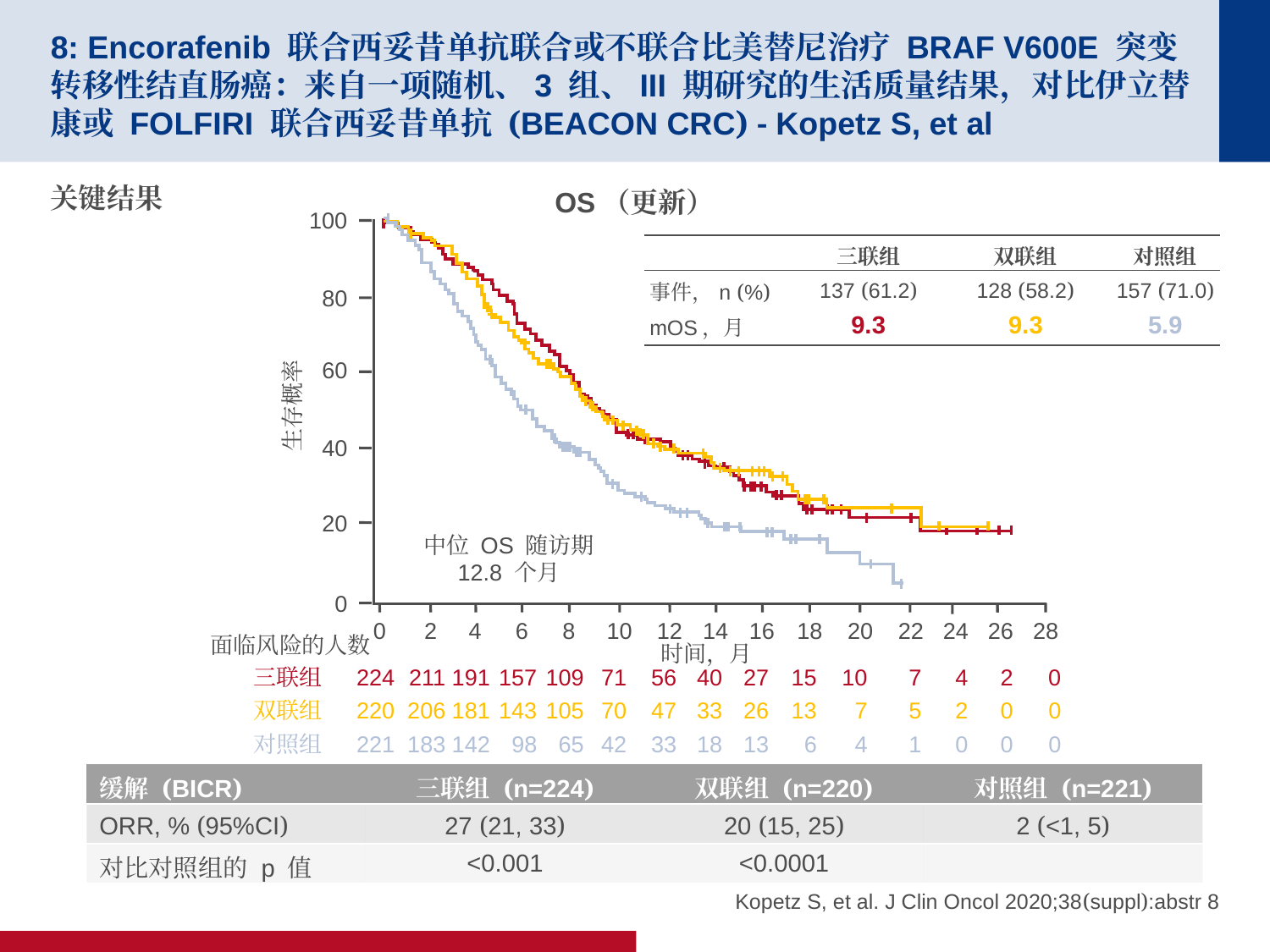

# 8: Encorafenib 联合西妥昔单抗联合或不联合比美替尼治疗 BRAF V600E 突变转移性结直肠癌：来自一项随机、3 组、III 期研究的生活质量结果，对比伊立替康或 FOLFIRI 联合西妥昔单抗 (BEACON CRC) - Kopetz S, et al
关键结果
OS（更新）
100
80
60
40
20

生存概率
中位 OS 随访期
12.8 个月
0

0
2
4
6
8
10
12
14
16
18
20
22
24
26
28
面临风险的人数
时间，月
三联组
224
211
191
157
109
71
56
40
27
15
10
7
4
2
0
双联组
220
206
181
143
105
70
47
33
26
13
7
5
2
0
0
对照组
221
183
142
98
65
42
33
18
13
6
4
1
0
0
0
|  | 三联组 | 双联组 | 对照组 |
| --- | --- | --- | --- |
| 事件，n (%) | 137 (61.2) | 128 (58.2) | 157 (71.0) |
| mOS，月 | 9.3 | 9.3 | 5.9 |
| 缓解 (BICR) | 三联组 (n=224) | 双联组 (n=220) | 对照组 (n=221) |
| --- | --- | --- | --- |
| ORR, % (95%CI) | 27 (21, 33) | 20 (15, 25) | 2 (<1, 5) |
| 对比对照组的 p 值 | <0.001 | <0.0001 |  |
Kopetz S, et al. J Clin Oncol 2020;38(suppl):abstr 8